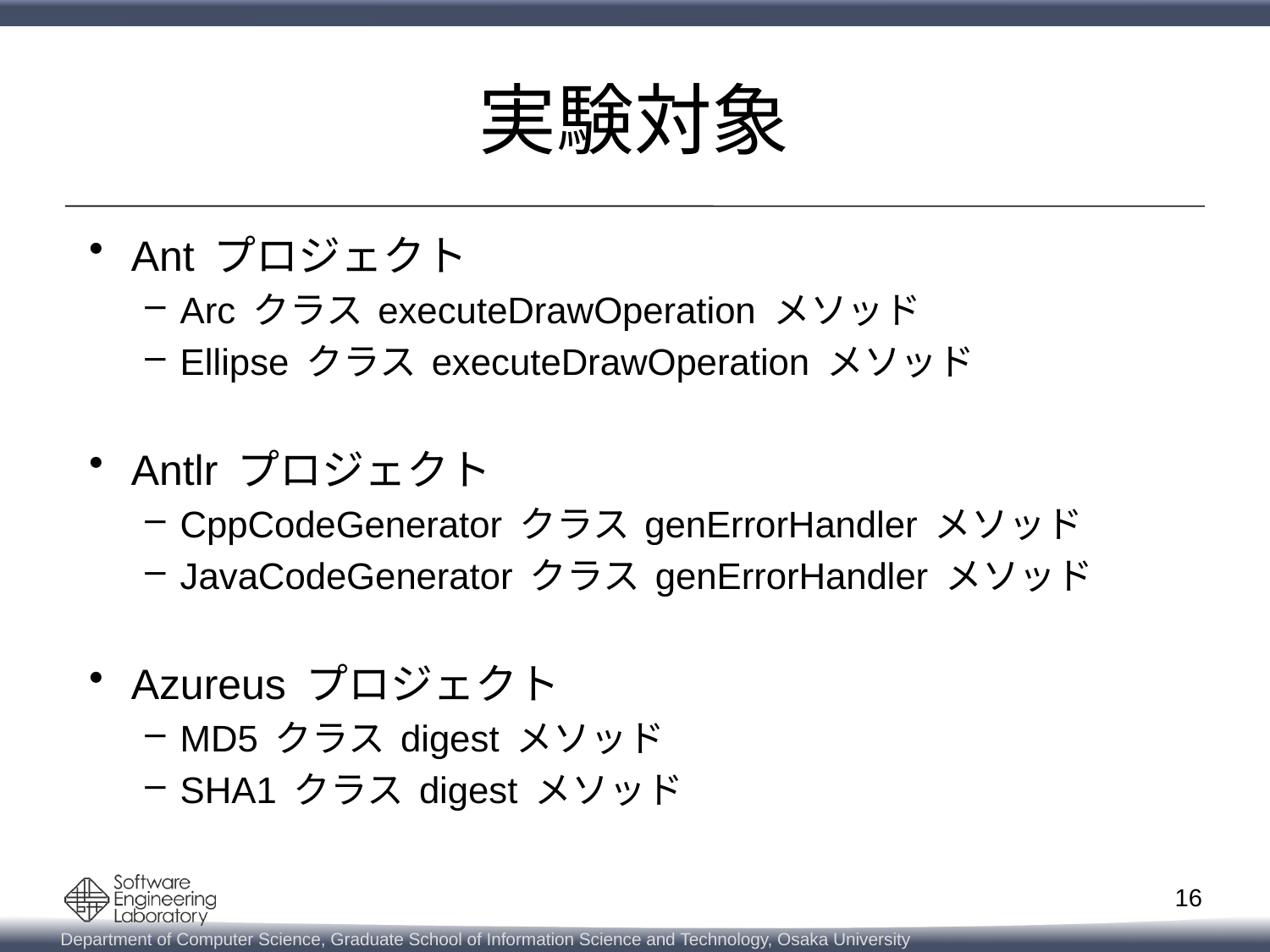

# 実験対象
Ant プロジェクト
Arc クラス executeDrawOperation メソッド
Ellipse クラス executeDrawOperation メソッド

Antlr プロジェクト
CppCodeGenerator クラス genErrorHandler メソッド
JavaCodeGenerator クラス genErrorHandler メソッド

Azureus プロジェクト
MD5 クラス digest メソッド
SHA1 クラス digest メソッド
16